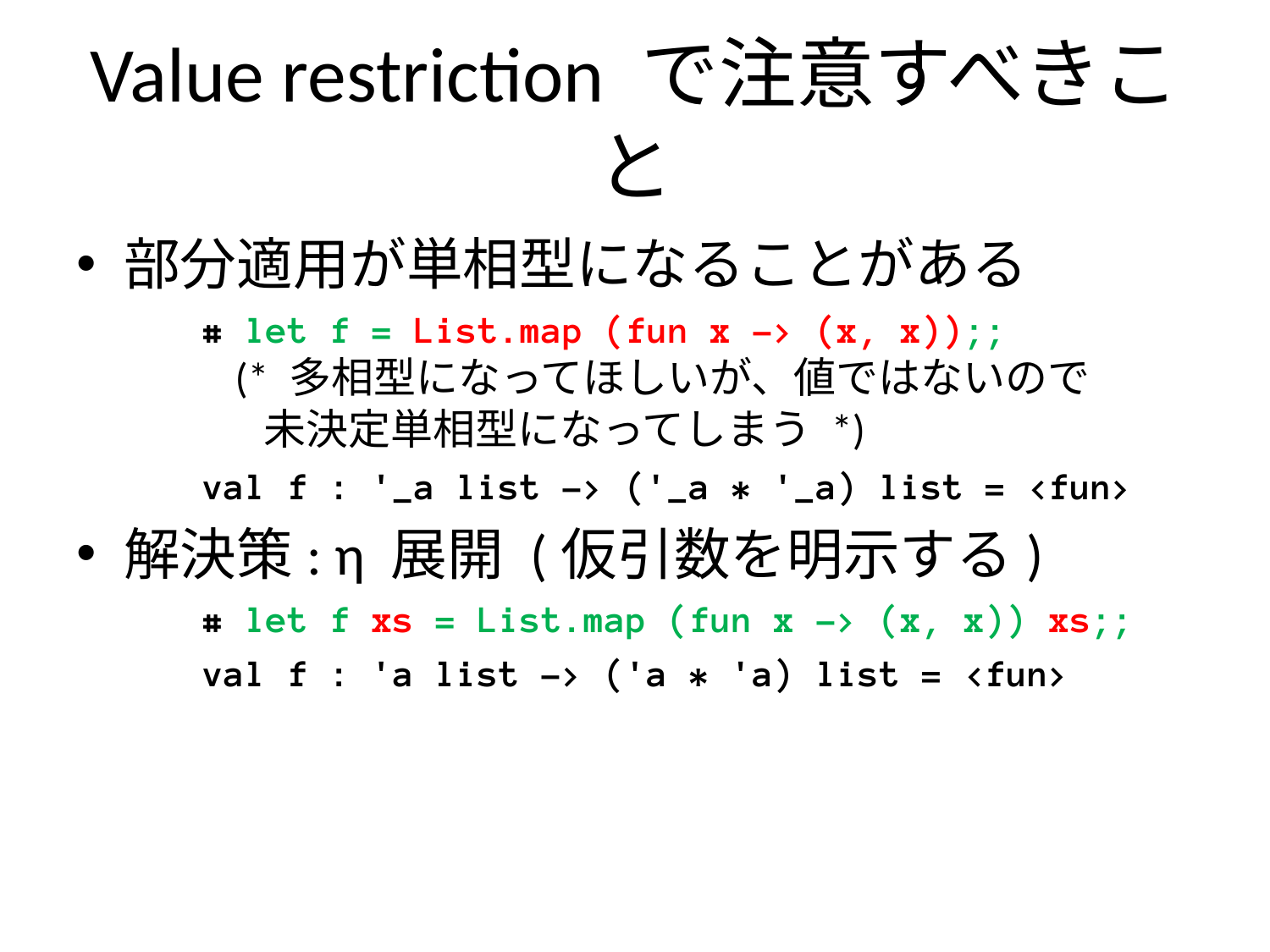

# Value restriction で注意すべきこと
部分適用が単相型になることがある
# let f = List.map (fun x -> (x, x));; (* 多相型になってほしいが、値ではないので 未決定単相型になってしまう *)
val f : '_a list -> ('_a * '_a) list = <fun>
解決策: η 展開 (仮引数を明示する)
# let f xs = List.map (fun x -> (x, x)) xs;;
val f : 'a list -> ('a * 'a) list = <fun>